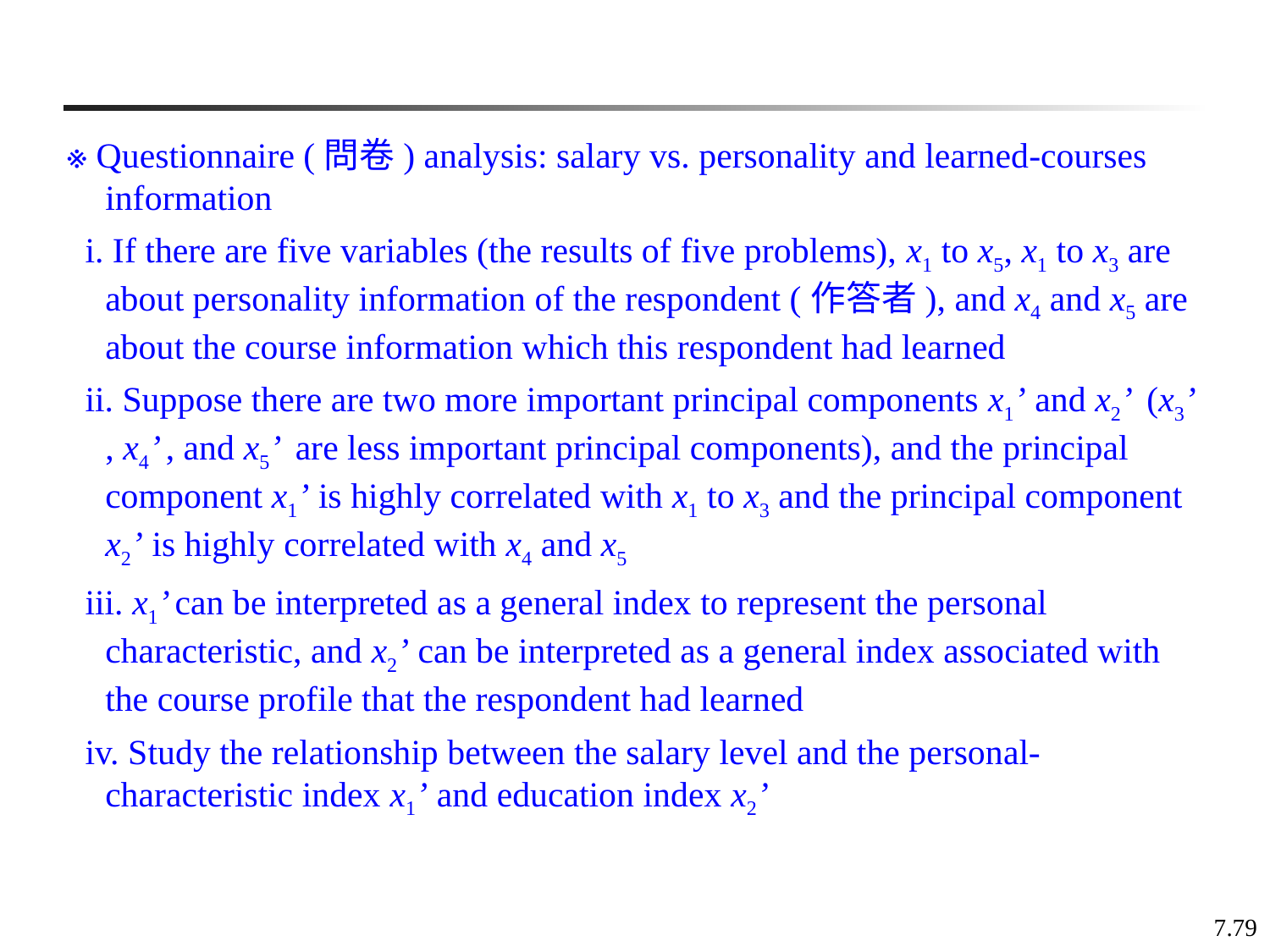

※ Questionnaire (問卷) analysis: salary vs. personality and learned-courses information
  i. If there are five variables (the results of five problems), x1 to x5, x1 to x3 are about personality information of the respondent (作答者), and x4 and x5 are about the course information which this respondent had learned
  ii. Suppose there are two more important principal components x1’ and x2’  (x3’ , x4’ , and x5’  are less important principal components), and the principal component x1’ is highly correlated with x1 to x3 and the principal component x2’ is highly correlated with x4 and x5
  iii. x1’ can be interpreted as a general index to represent the personal characteristic, and x2’ can be interpreted as a general index associated with the course profile that the respondent had learned
  iv. Study the relationship between the salary level and the personal-characteristic index x1’ and education index x2’